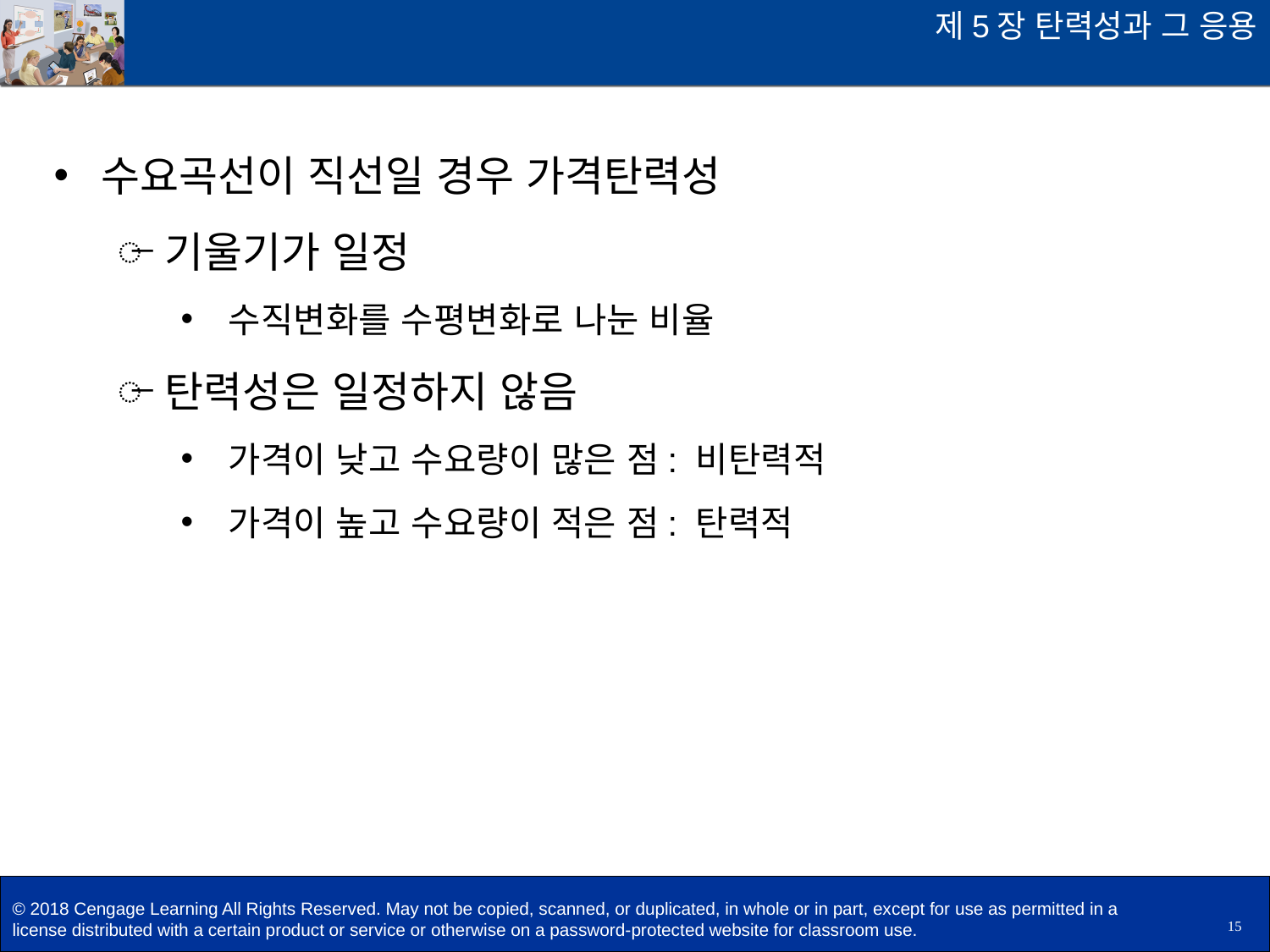

제5장 탄력성과 그 응용
수요곡선이 직선일 경우 가격탄력성
기울기가 일정
수직변화를 수평변화로 나눈 비율
탄력성은 일정하지 않음
가격이 낮고 수요량이 많은 점: 비탄력적
가격이 높고 수요량이 적은 점: 탄력적